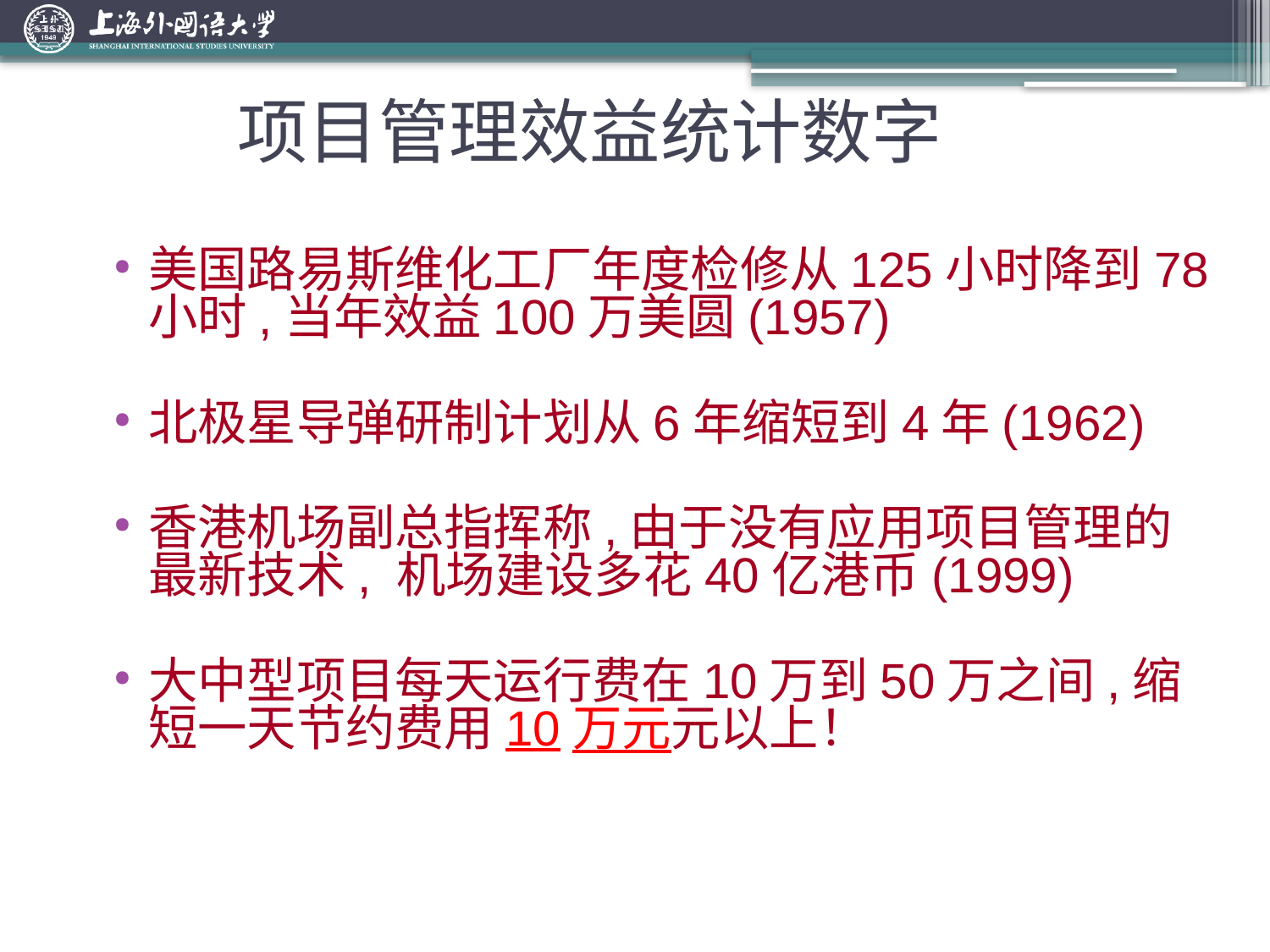

# 项目管理效益统计数字
美国路易斯维化工厂年度检修从125小时降到78小时,当年效益100万美圆(1957)

北极星导弹研制计划从6年缩短到4年(1962)

香港机场副总指挥称,由于没有应用项目管理的最新技术, 机场建设多花40亿港币(1999)

大中型项目每天运行费在10万到50万之间,缩短一天节约费用10万元元以上！